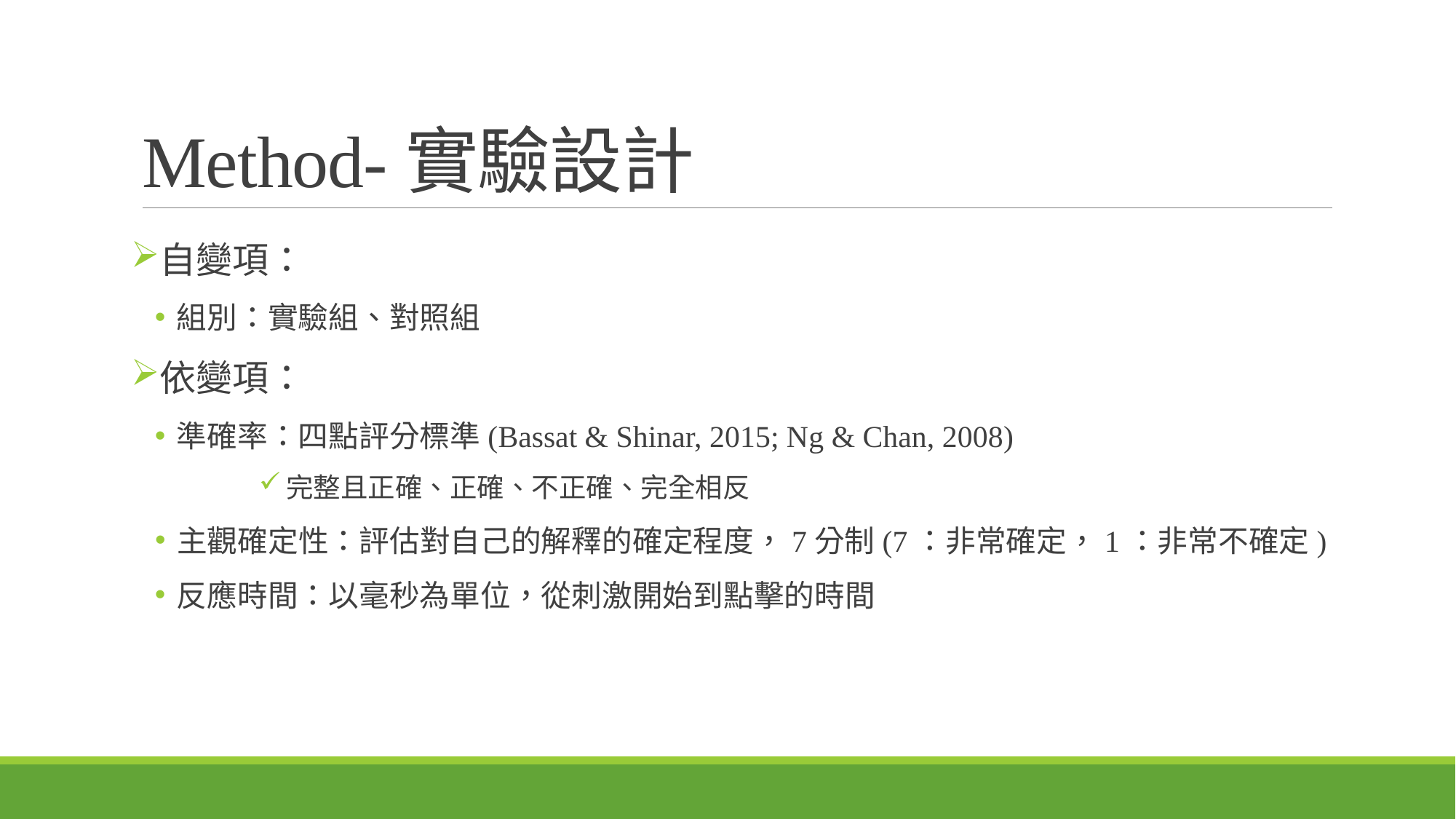

# Method-實驗設計
自變項：
組別：實驗組、對照組
依變項：
準確率：四點評分標準(Bassat & Shinar, 2015; Ng & Chan, 2008)
完整且正確、正確、不正確、完全相反
主觀確定性：評估對自己的解釋的確定程度，7分制(7：非常確定，1：非常不確定)
反應時間：以毫秒為單位，從刺激開始到點擊的時間